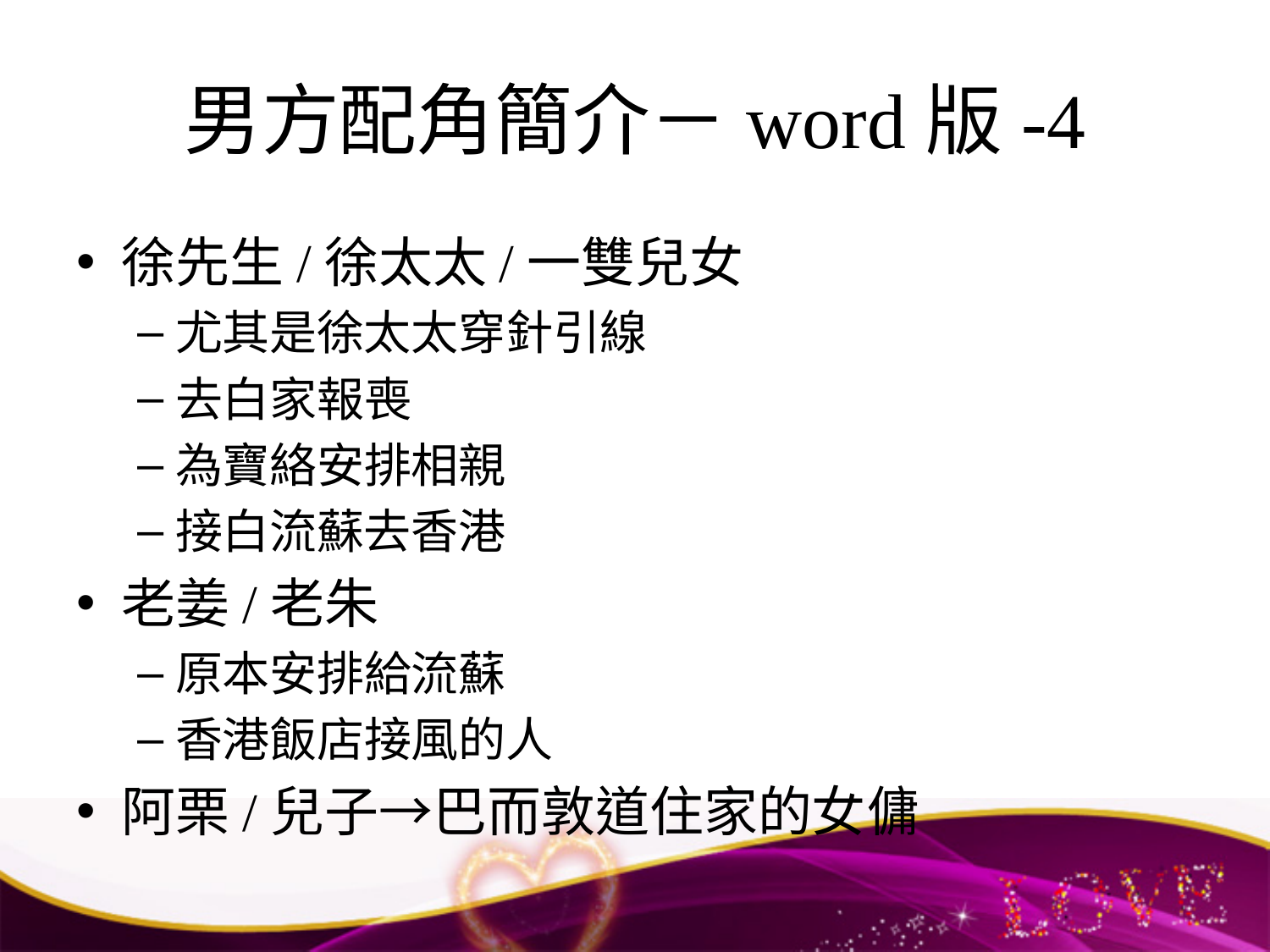

# 男方配角簡介－word版-4
徐先生/徐太太/一雙兒女
尤其是徐太太穿針引線
去白家報喪
為寶絡安排相親
接白流蘇去香港
老姜/老朱
原本安排給流蘇
香港飯店接風的人
阿栗/兒子→巴而敦道住家的女傭